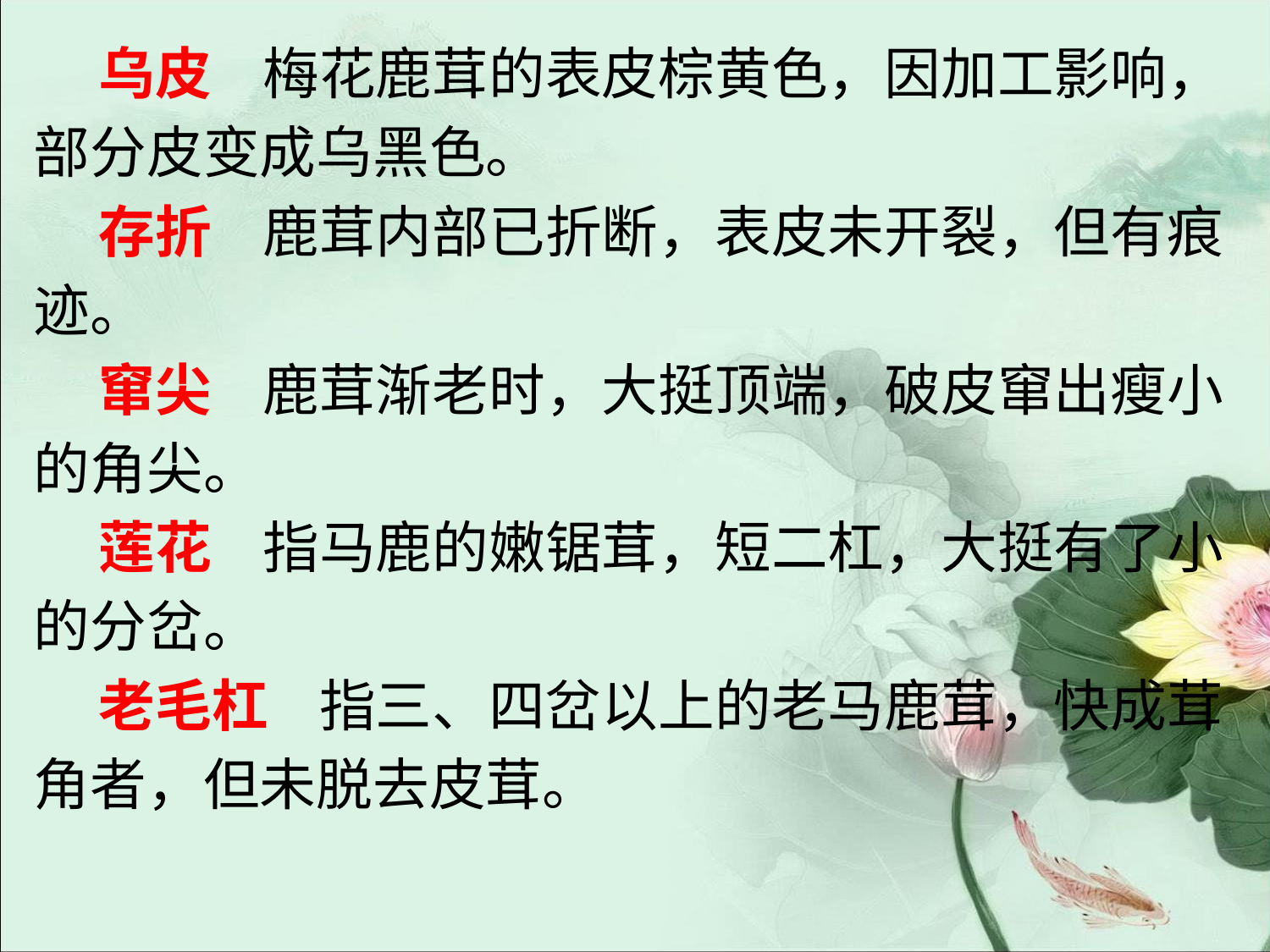

#
    乌皮    梅花鹿茸的表皮棕黄色，因加工影响，
部分皮变成乌黑色。
    存折    鹿茸内部已折断，表皮未开裂，但有痕
迹。
    窜尖    鹿茸渐老时，大挺顶端，破皮窜出瘦小
的角尖。
    莲花    指马鹿的嫩锯茸，短二杠，大挺有了小
的分岔。
    老毛杠    指三、四岔以上的老马鹿茸，快成茸
角者，但未脱去皮茸。